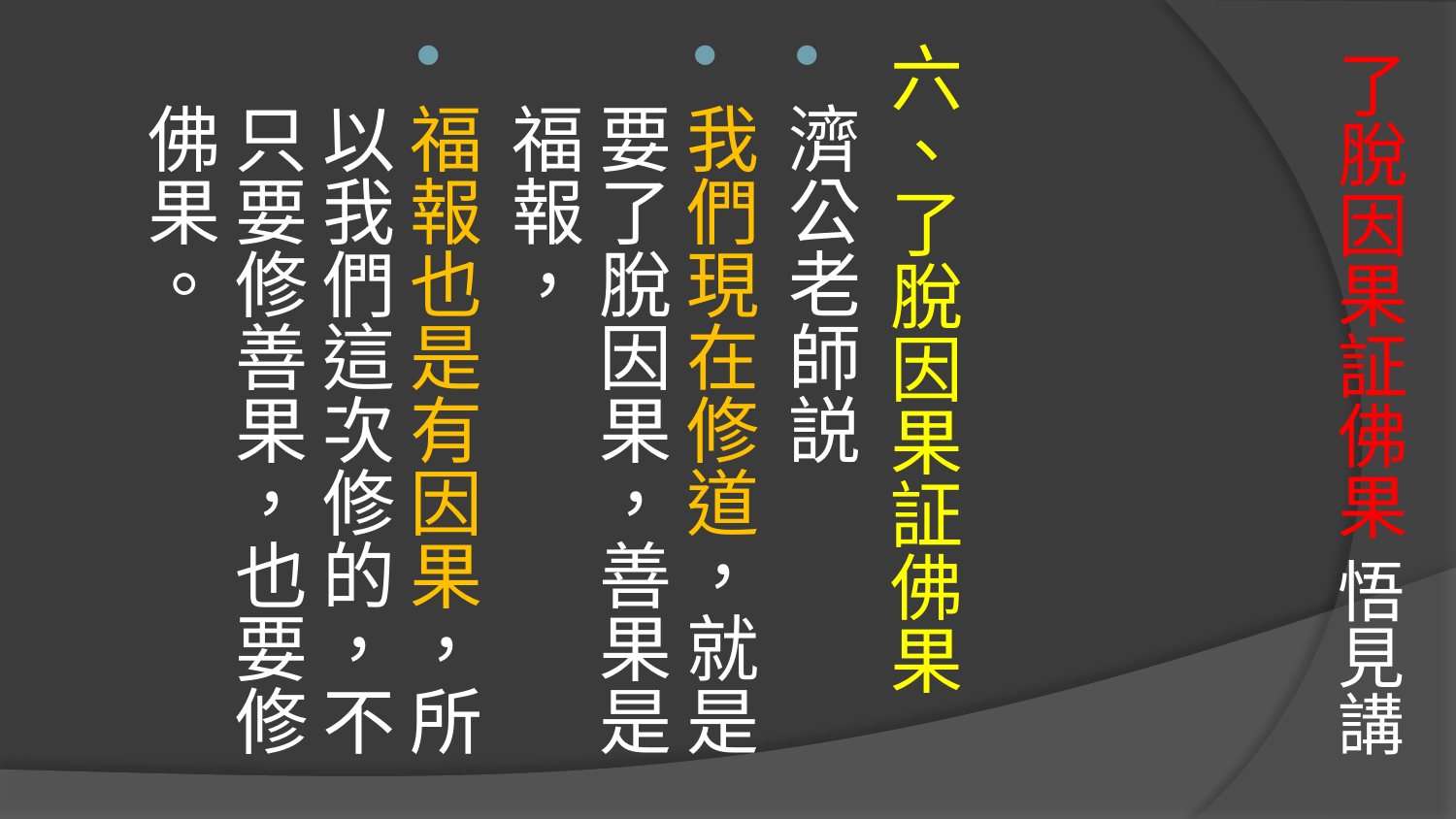

# 了脫因果証佛果 悟見講
六、了脫因果証佛果
濟公老師説
我們現在修道，就是要了脫因果，善果是福報，
福報也是有因果，所以我們這次修的，不只要修善果，也要修佛果。